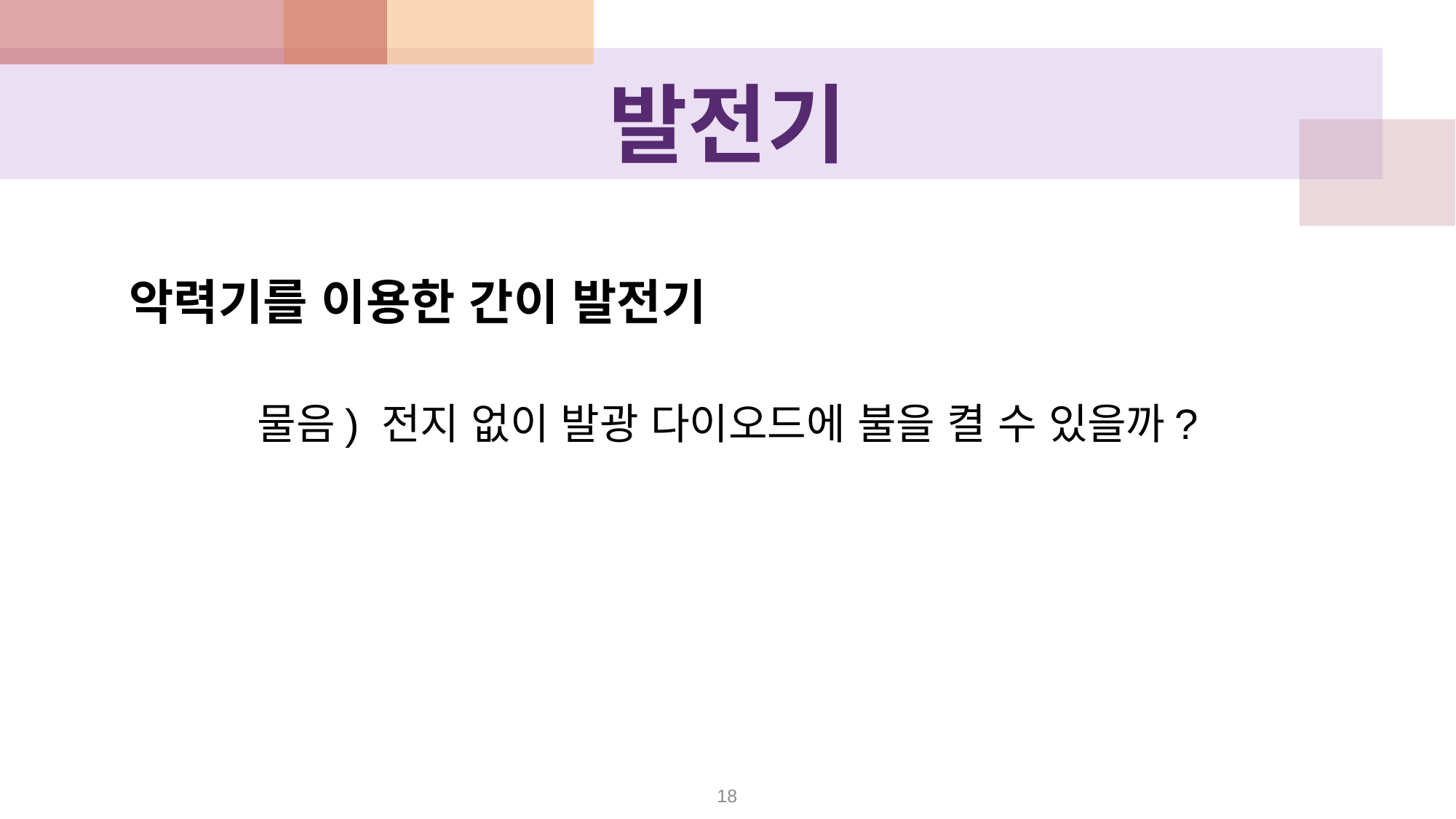

# 발전기
악력기를 이용한 간이 발전기
물음) 전지 없이 발광 다이오드에 불을 켤 수 있을까?
18